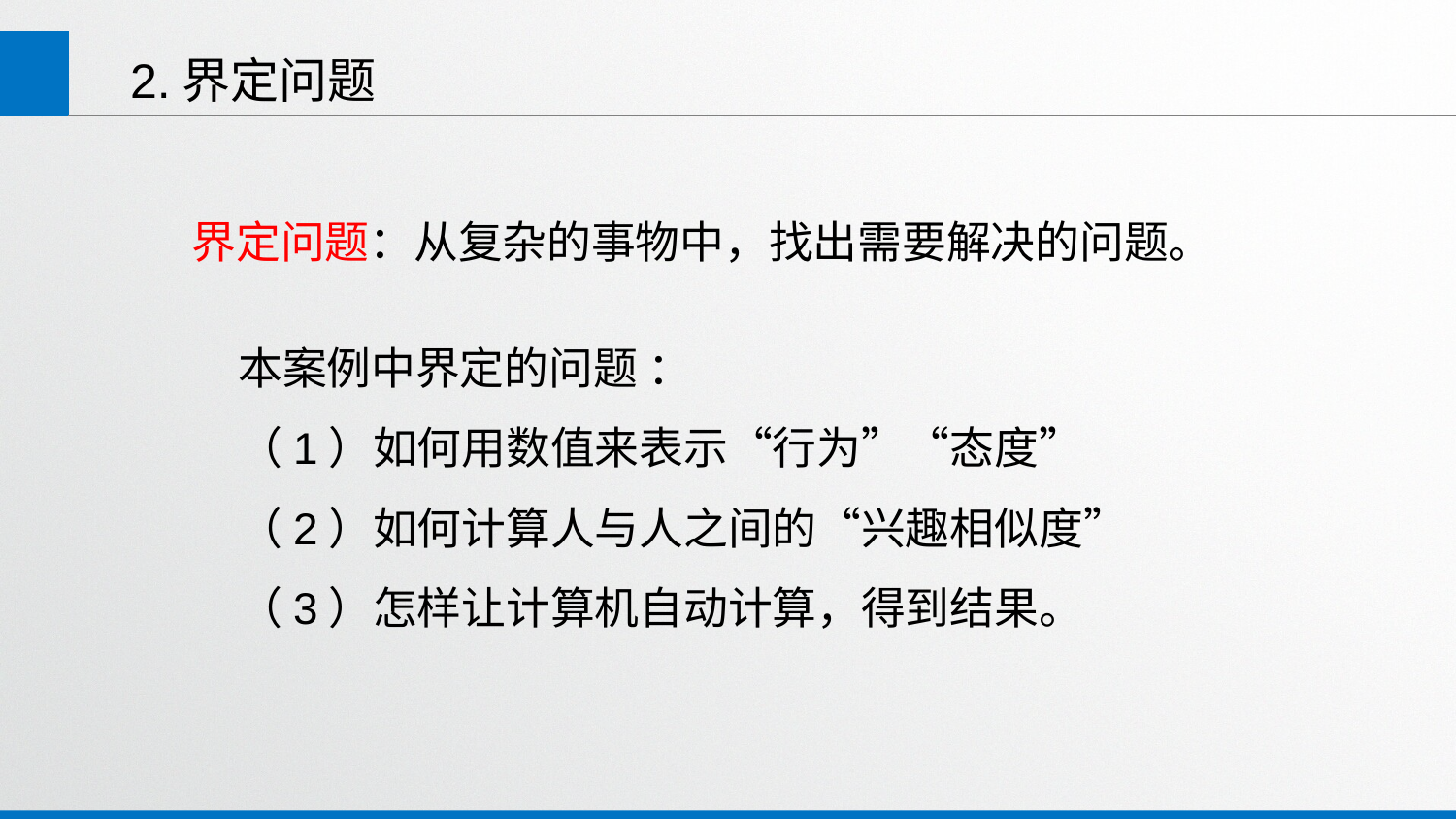

2.界定问题
界定问题：从复杂的事物中，找出需要解决的问题。
本案例中界定的问题 ：
（1）如何用数值来表示“行为”“态度”
（2）如何计算人与人之间的“兴趣相似度”
（3）怎样让计算机自动计算，得到结果。